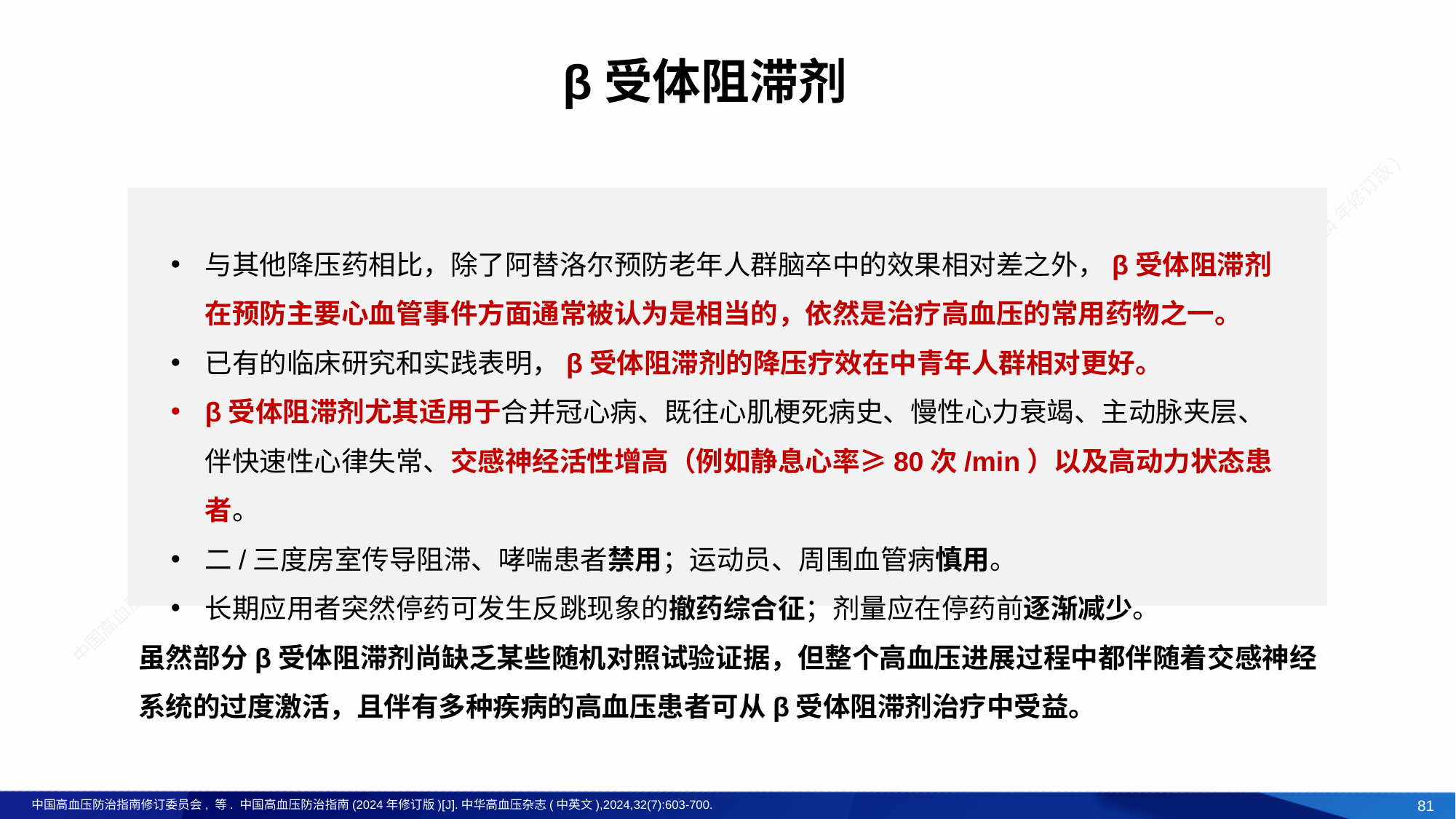

# β受体阻滞剂
与其他降压药相比，除了阿替洛尔预防老年人群脑卒中的效果相对差之外，β受体阻滞剂在预防主要心血管事件方面通常被认为是相当的，依然是治疗高血压的常用药物之一。
已有的临床研究和实践表明，β受体阻滞剂的降压疗效在中青年人群相对更好。
β受体阻滞剂尤其适用于合并冠心病、既往心肌梗死病史、慢性心力衰竭、主动脉夹层、伴快速性心律失常、交感神经活性增高（例如静息心率≥80次/min）以及高动力状态患者。
二/三度房室传导阻滞、哮喘患者禁用；运动员、周围血管病慎用。
长期应用者突然停药可发生反跳现象的撤药综合征；剂量应在停药前逐渐减少。
虽然部分β受体阻滞剂尚缺乏某些随机对照试验证据，但整个高血压进展过程中都伴随着交感神经系统的过度激活，且伴有多种疾病的高血压患者可从β受体阻滞剂治疗中受益。